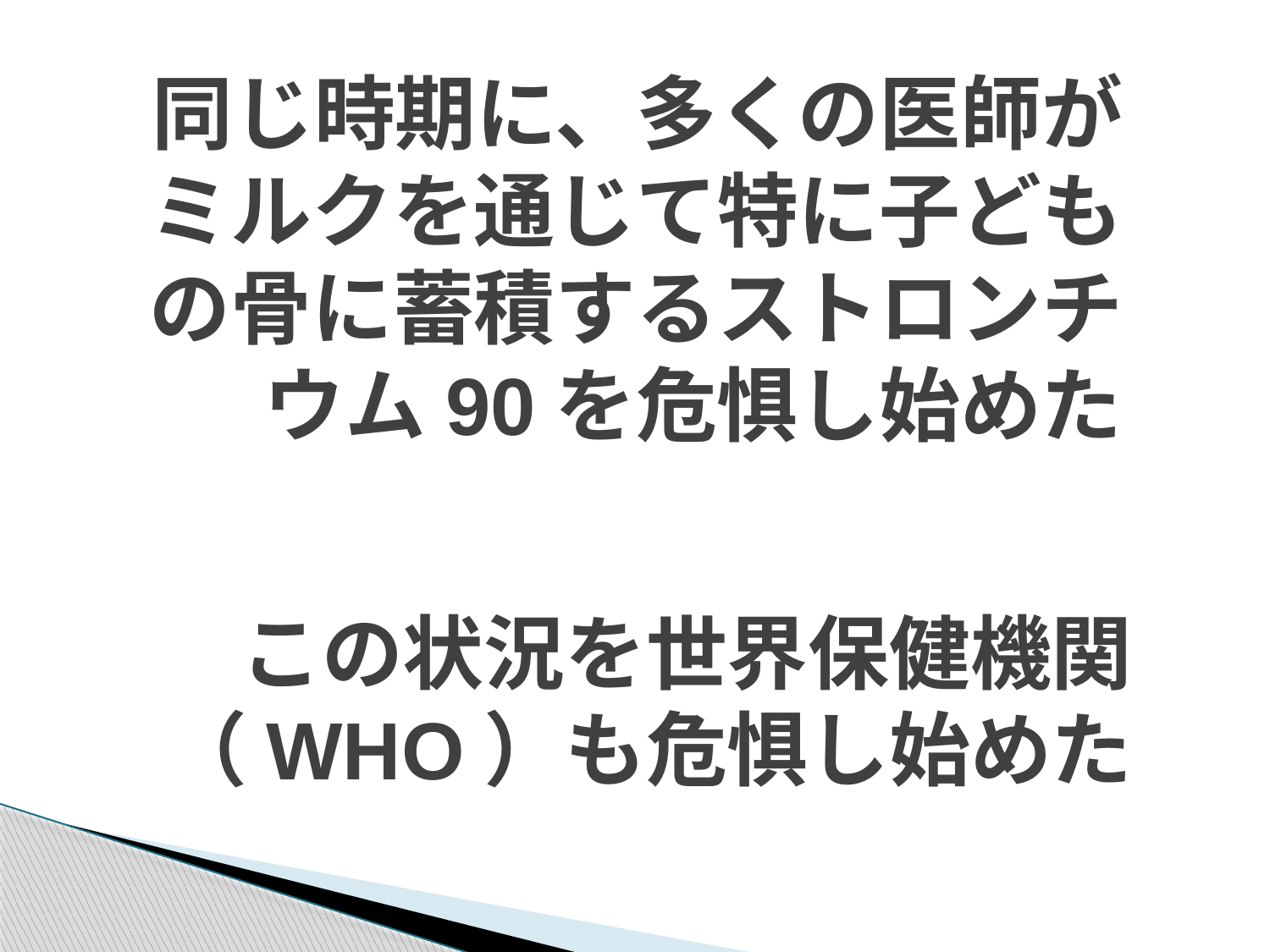

同じ時期に、多くの医師がミルクを通じて特に子どもの骨に蓄積するストロンチウム90を危惧し始めた
この状況を世界保健機関（WHO）も危惧し始めた